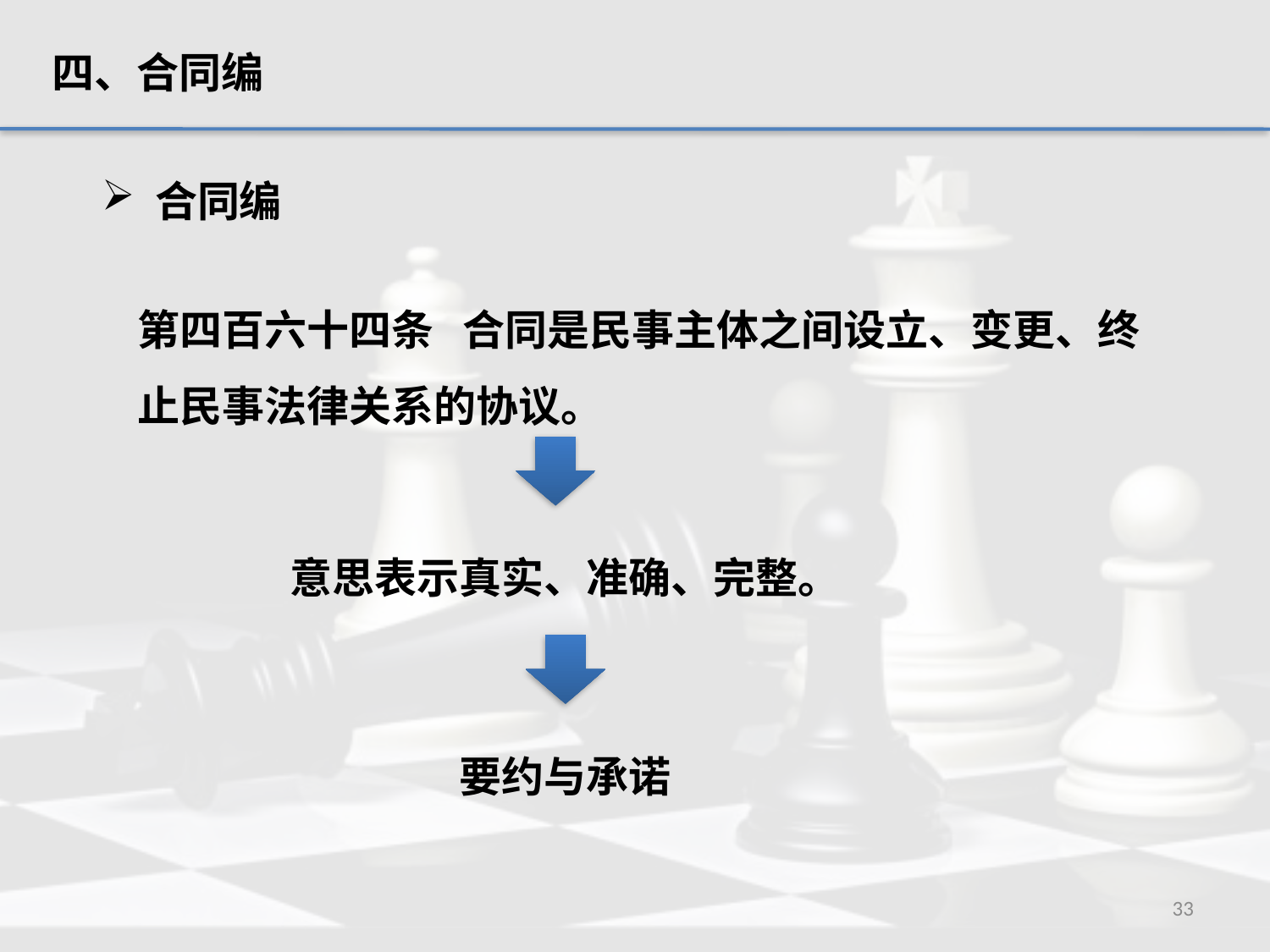

四、合同编
 合同编
第四百六十四条   合同是民事主体之间设立、变更、终止民事法律关系的协议。

意思表示真实、准确、完整。

要约与承诺

33